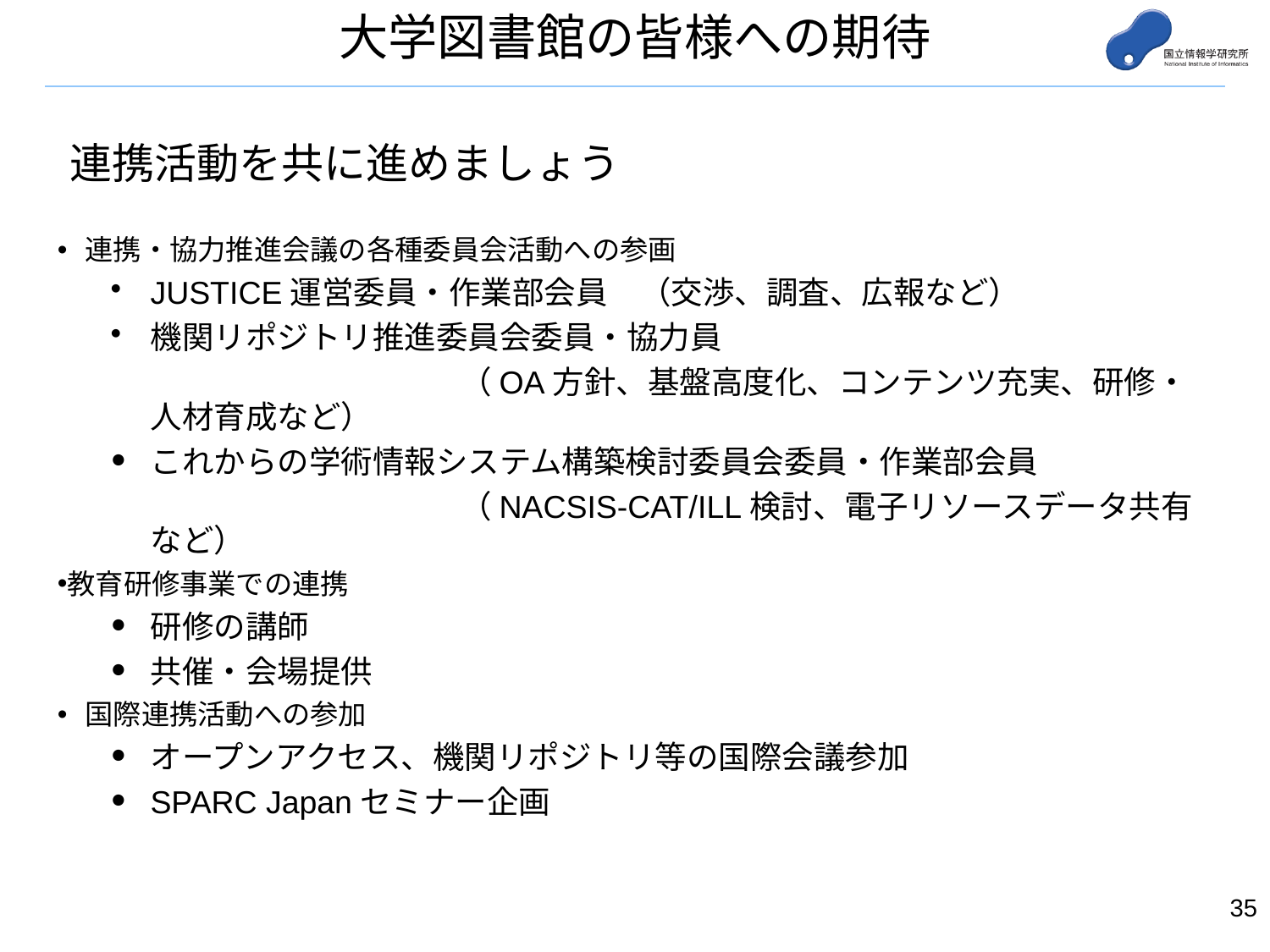

大学図書館の皆様への期待
連携活動を共に進めましょう

連携・協力推進会議の各種委員会活動への参画
JUSTICE運営委員・作業部会員　（交渉、調査、広報など）
機関リポジトリ推進委員会委員・協力員
　　　　　　　　　　　（OA方針、基盤高度化、コンテンツ充実、研修・人材育成など）
これからの学術情報システム構築検討委員会委員・作業部会員
　　　　　　　　　　　（NACSIS-CAT/ILL検討、電子リソースデータ共有など）
教育研修事業での連携
研修の講師
共催・会場提供
国際連携活動への参加
オープンアクセス、機関リポジトリ等の国際会議参加
SPARC Japanセミナー企画

35
35